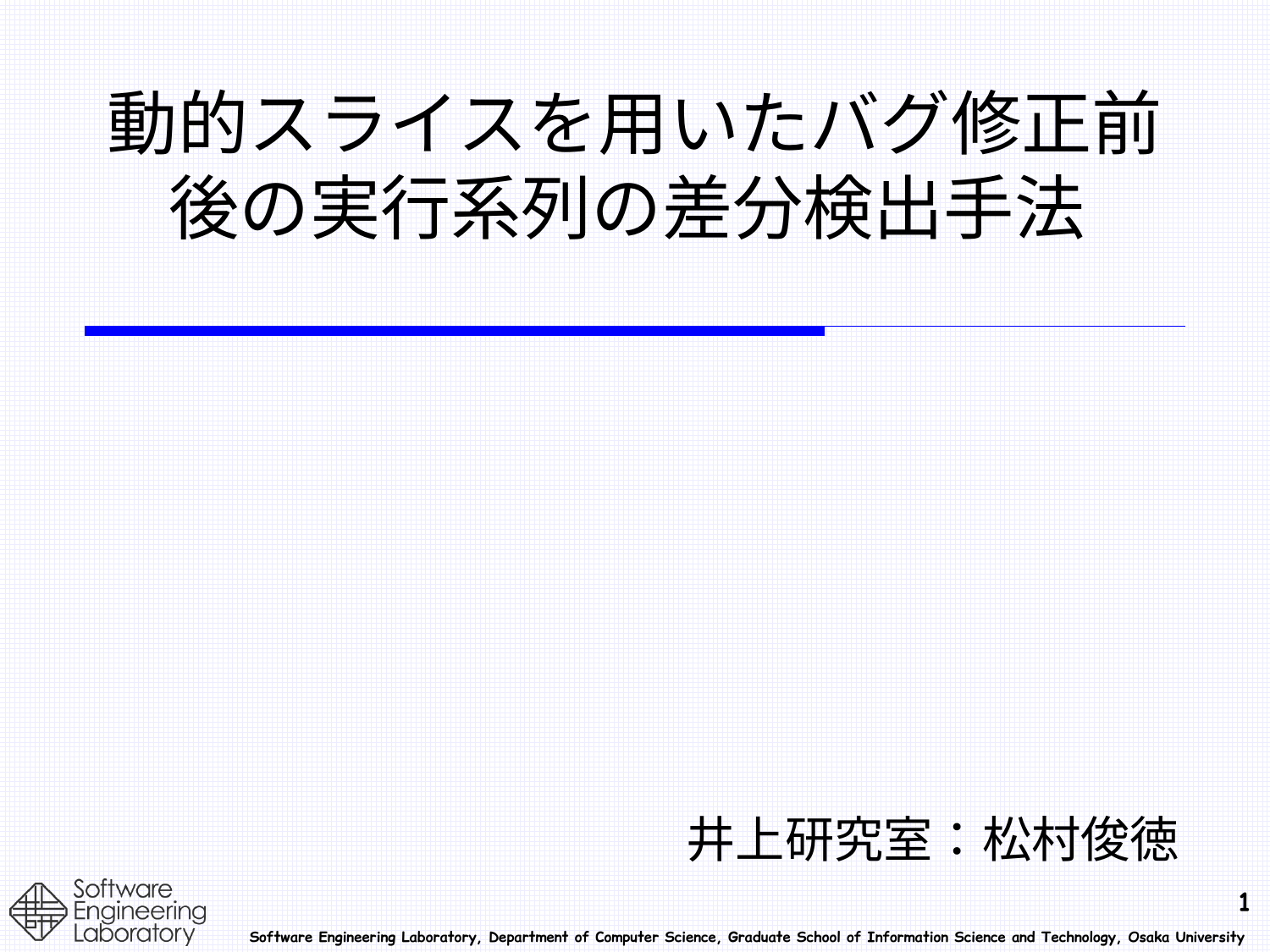

# 動的スライスを用いたバグ修正前後の実行系列の差分検出手法
井上研究室：松村俊徳
1